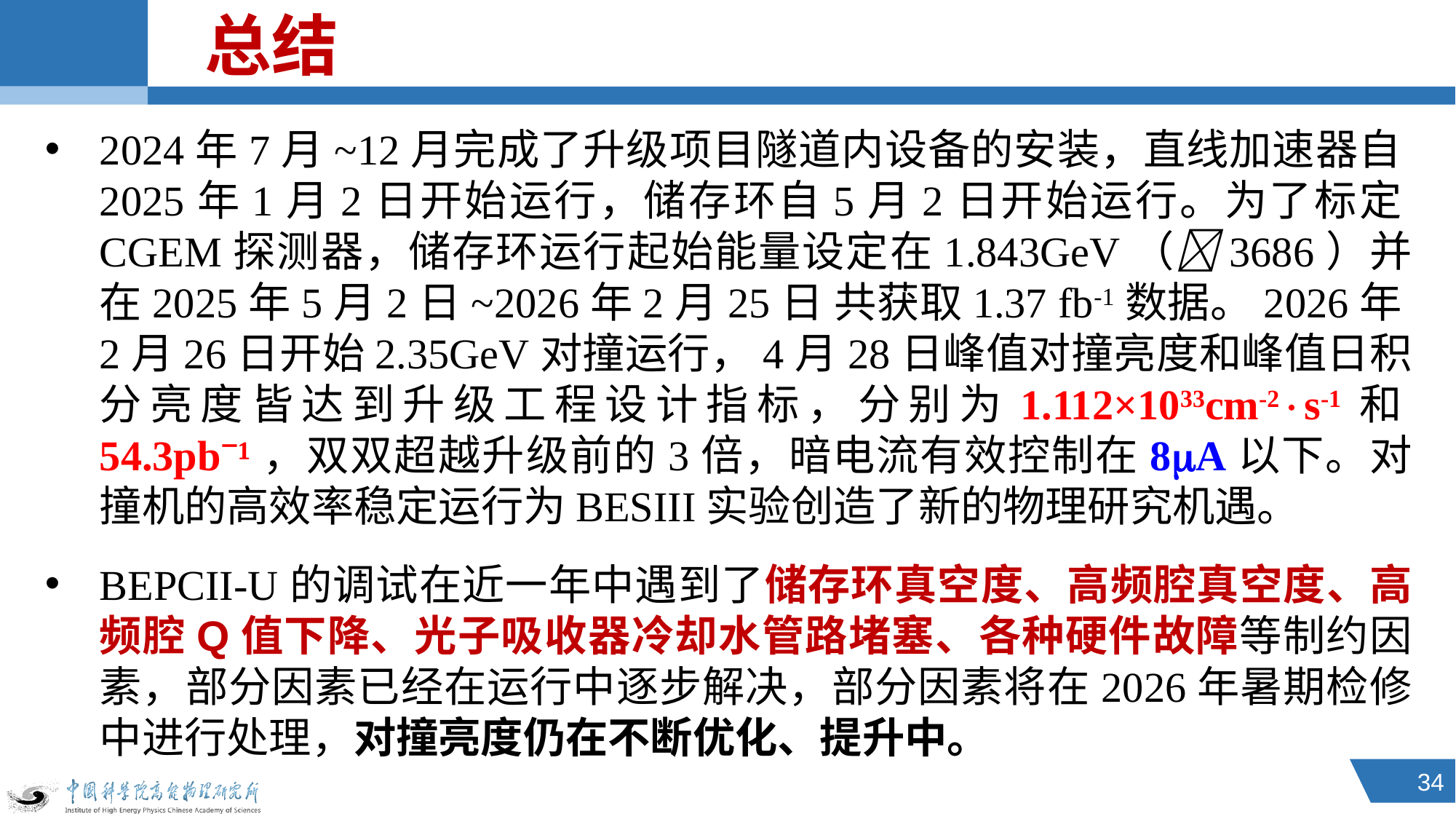

总结
2024年7月~12月完成了升级项目隧道内设备的安装，直线加速器自2025年1月2日开始运行，储存环自5月2日开始运行。为了标定CGEM探测器，储存环运行起始能量设定在1.843GeV（ψ3686）并在2025年5月2日~2026年2月25日 共获取1.37 fb-1数据。2026年2月26日开始2.35GeV对撞运行，4月28日峰值对撞亮度和峰值日积分亮度皆达到升级工程设计指标，分别为1.112×1033cm-2⋅s-1和54.3pb⁻¹，双双超越升级前的3倍，暗电流有效控制在8μA以下。对撞机的高效率稳定运行为BESIII实验创造了新的物理研究机遇。
BEPCII-U的调试在近一年中遇到了储存环真空度、高频腔真空度、高频腔Q值下降、光子吸收器冷却水管路堵塞、各种硬件故障等制约因素，部分因素已经在运行中逐步解决，部分因素将在2026年暑期检修中进行处理，对撞亮度仍在不断优化、提升中。
34